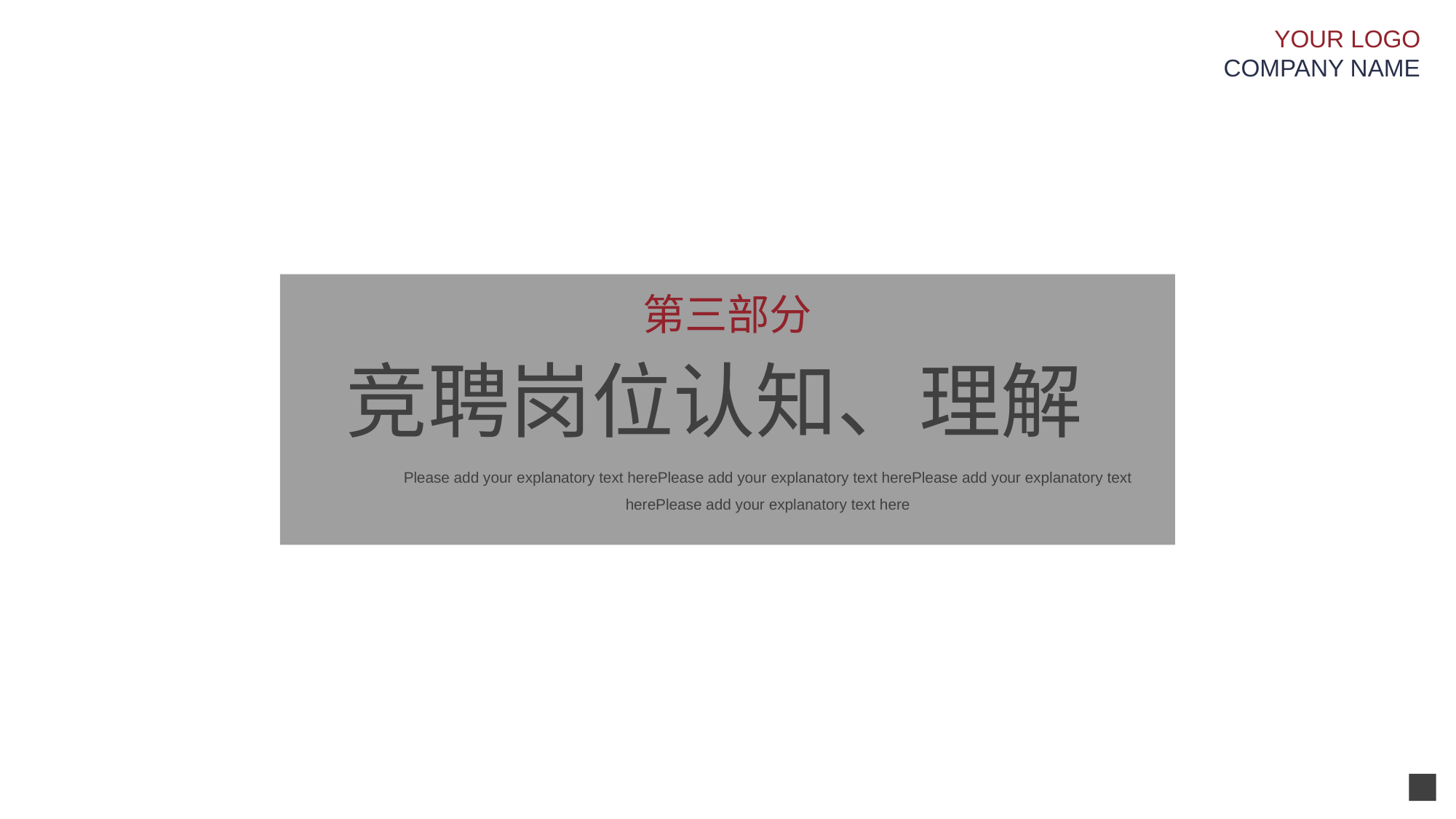

YOUR LOGO
COMPANY NAME

第三部分
竞聘岗位认知、理解
Please add your explanatory text herePlease add your explanatory text herePlease add your explanatory text herePlease add your explanatory text here